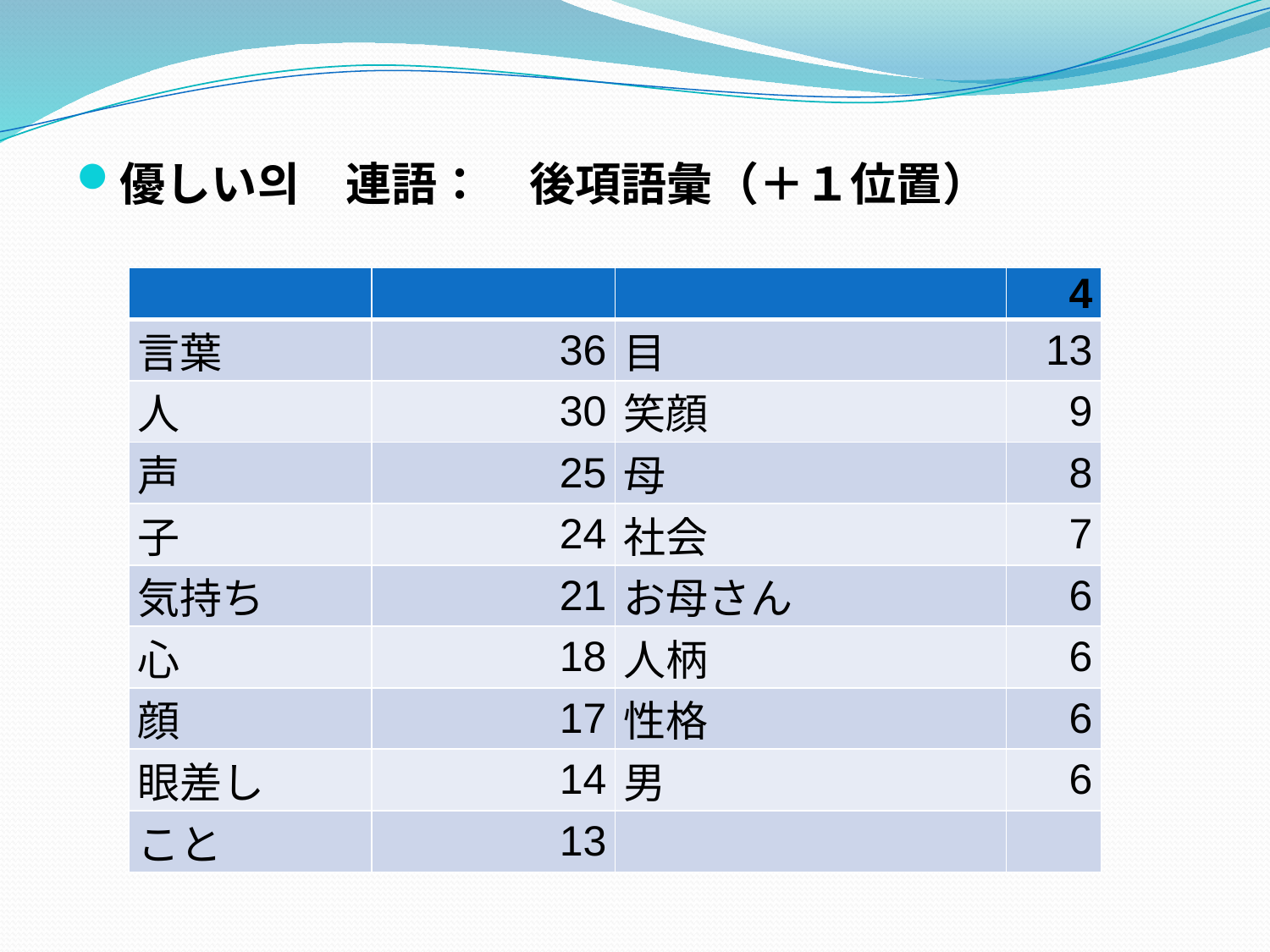

#
優しい의　連語：　後項語彙（＋１位置）

|  |  |  | 4 |
| --- | --- | --- | --- |
| 言葉 | 36 | 目 | 13 |
| 人 | 30 | 笑顔 | 9 |
| 声 | 25 | 母 | 8 |
| 子 | 24 | 社会 | 7 |
| 気持ち | 21 | お母さん | 6 |
| 心 | 18 | 人柄 | 6 |
| 顔 | 17 | 性格 | 6 |
| 眼差し | 14 | 男 | 6 |
| こと | 13 |  |  |